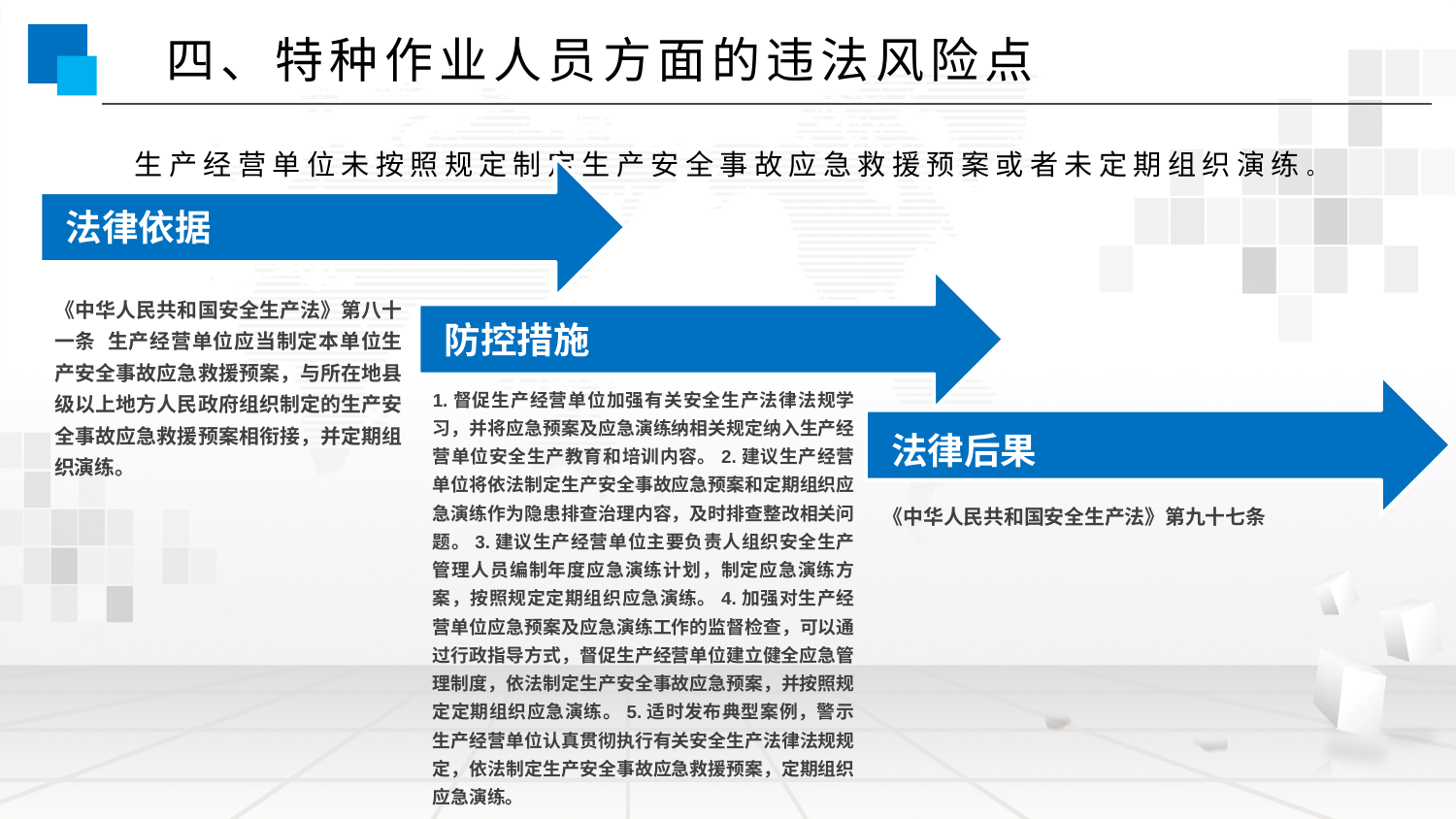

四、特种作业人员方面的违法风险点
生产经营单位未按照规定制定生产安全事故应急救援预案或者未定期组织演练。

法律依据

《中华人民共和国安全生产法》第八十一条  生产经营单位应当制定本单位生产安全事故应急救援预案，与所在地县级以上地方人民政府组织制定的生产安全事故应急救援预案相衔接，并定期组织演练。
防控措施
1.督促生产经营单位加强有关安全生产法律法规学习，并将应急预案及应急演练纳相关规定纳入生产经营单位安全生产教育和培训内容。2.建议生产经营单位将依法制定生产安全事故应急预案和定期组织应急演练作为隐患排查治理内容，及时排查整改相关问题。3.建议生产经营单位主要负责人组织安全生产管理人员编制年度应急演练计划，制定应急演练方案，按照规定定期组织应急演练。4.加强对生产经营单位应急预案及应急演练工作的监督检查，可以通过行政指导方式，督促生产经营单位建立健全应急管理制度，依法制定生产安全事故应急预案，并按照规定定期组织应急演练。5.适时发布典型案例，警示生产经营单位认真贯彻执行有关安全生产法律法规规定，依法制定生产安全事故应急救援预案，定期组织应急演练。

法律后果
《中华人民共和国安全生产法》第九十七条